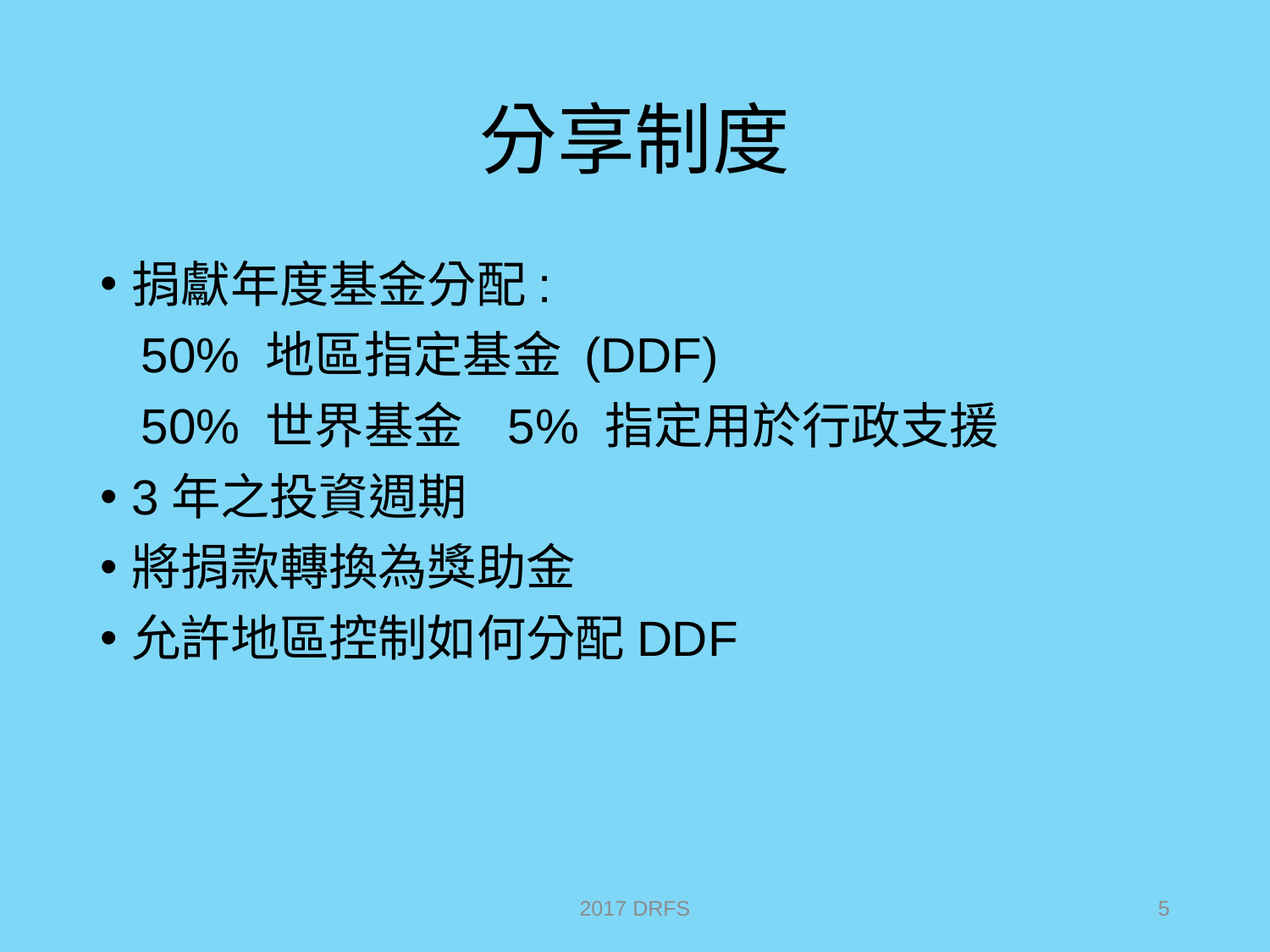

# 分享制度
捐獻年度基金分配:
   50% 地區指定基金 (DDF)
   50% 世界基金   5% 指定用於行政支援
3年之投資週期
將捐款轉換為獎助金
允許地區控制如何分配DDF

2017 DRFS
5